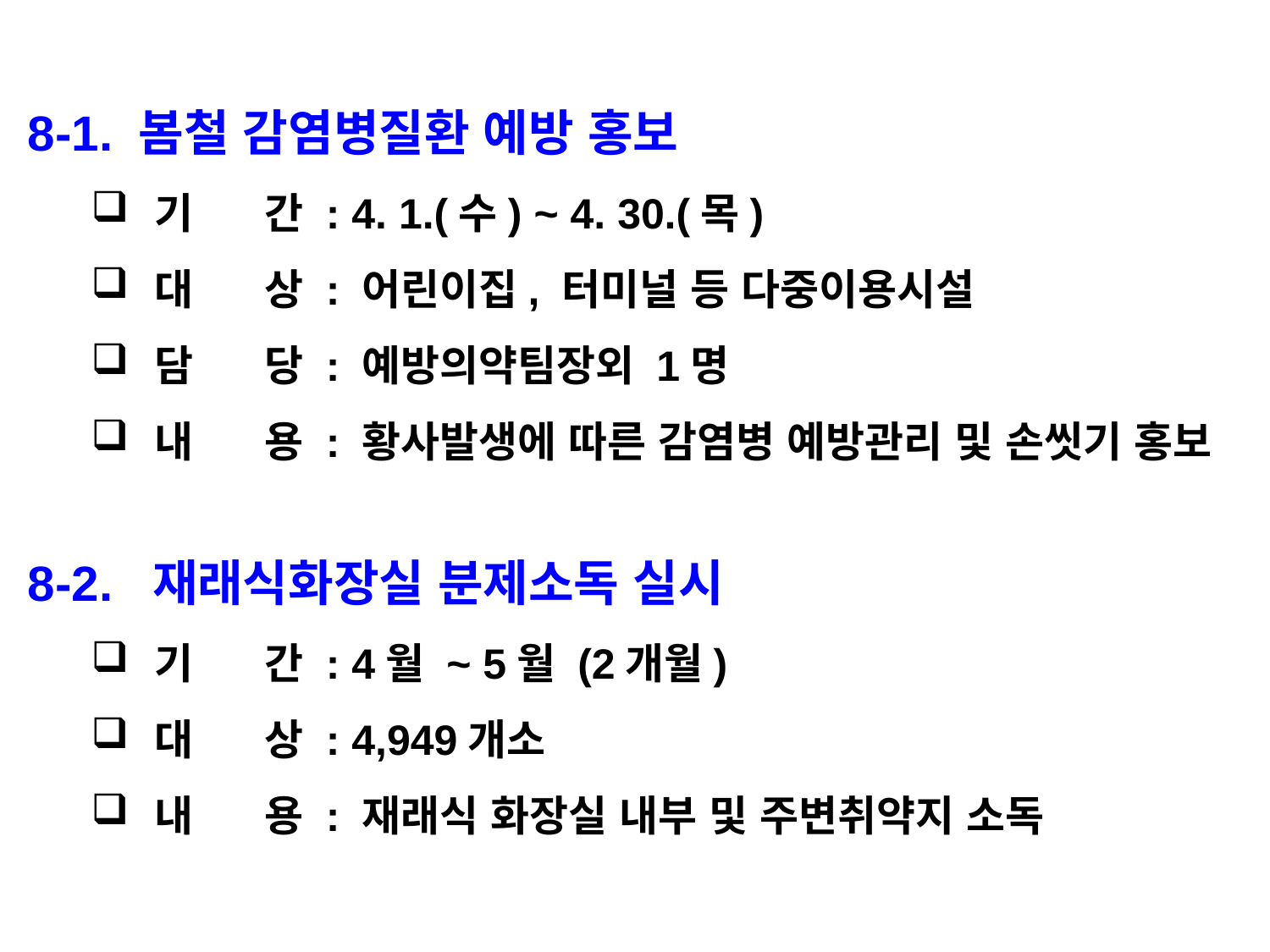

8-1. 봄철 감염병질환 예방 홍보
기      간 : 4. 1.(수) ~ 4. 30.(목)
대      상 : 어린이집, 터미널 등 다중이용시설
담      당 : 예방의약팀장외 1명
내      용 : 황사발생에 따른 감염병 예방관리 및 손씻기 홍보

8-2.  재래식화장실 분제소독 실시
기      간 : 4월 ~ 5월 (2개월)
대      상 : 4,949개소
내      용 : 재래식 화장실 내부 및 주변취약지 소독